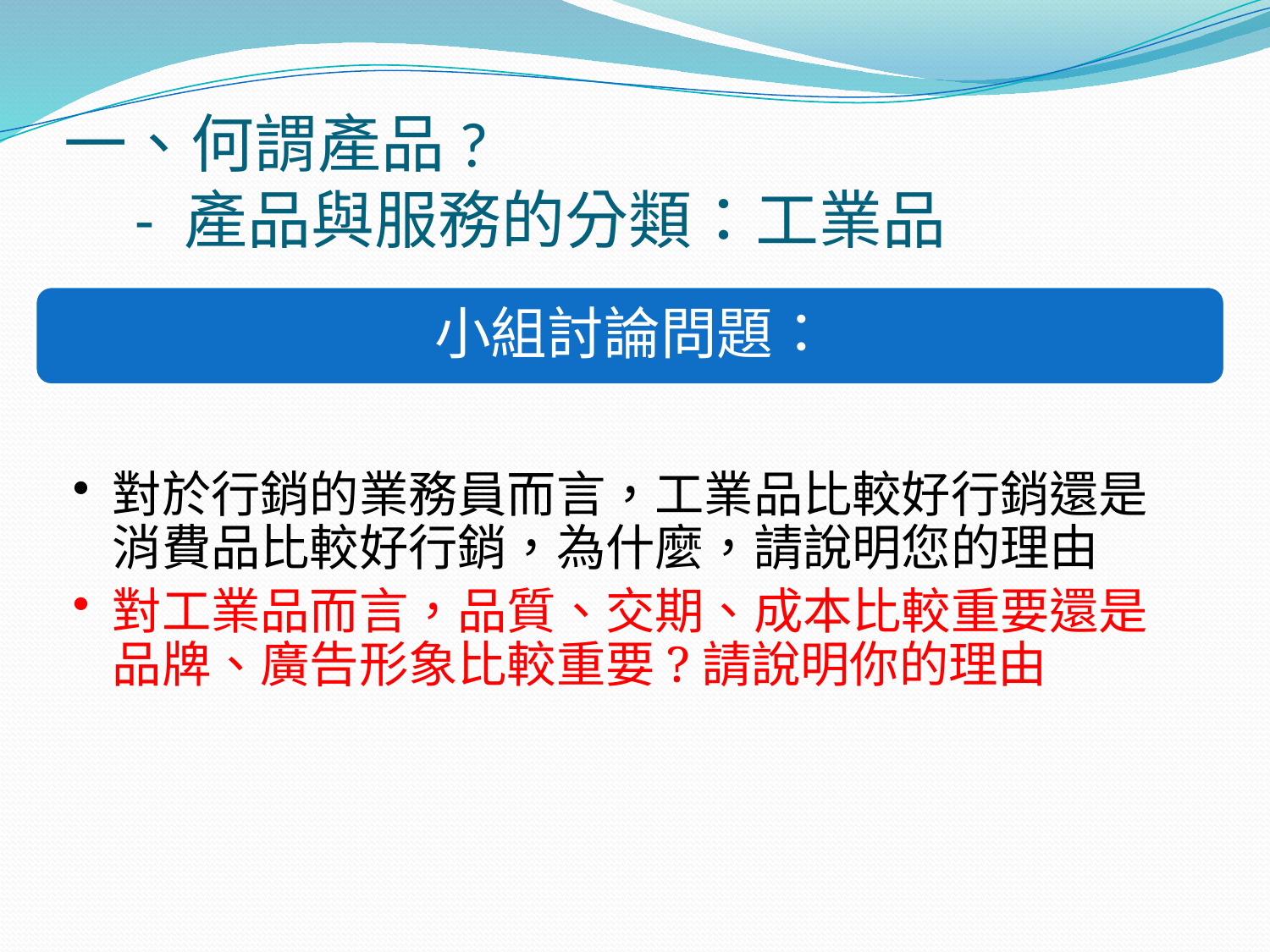

# 一、何謂產品? - 產品與服務的分類：工業品
小組討論問題：

對於行銷的業務員而言，工業品比較好行銷還是消費品比較好行銷，為什麼，請說明您的理由
對工業品而言，品質、交期、成本比較重要還是品牌、廣告形象比較重要?請說明你的理由